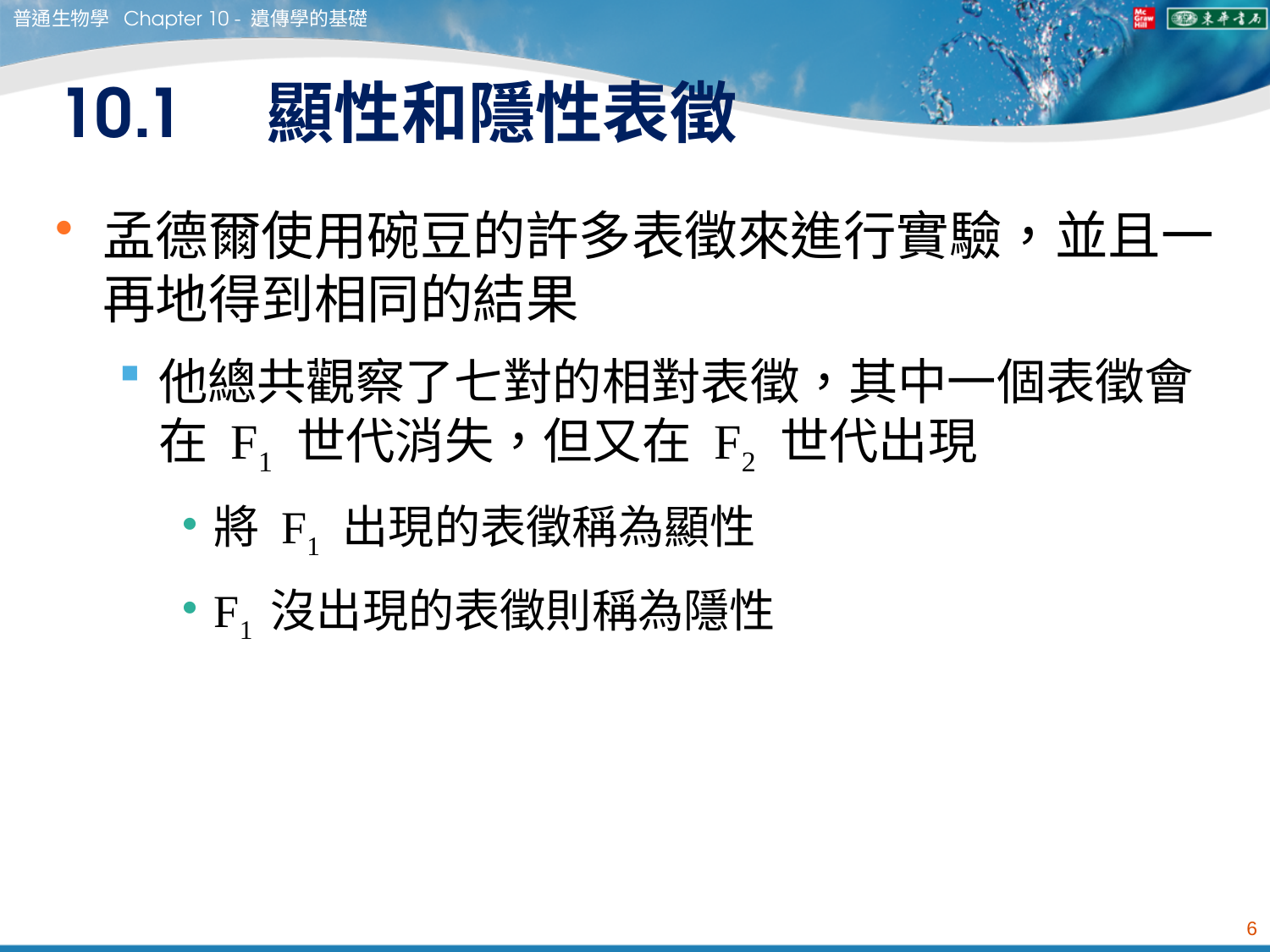

普通生物學  Chapter 10 - 遺傳學的基礎
# 10.1　顯性和隱性表徵
孟德爾使用碗豆的許多表徵來進行實驗，並且一再地得到相同的結果
他總共觀察了七對的相對表徵，其中一個表徵會在 F1 世代消失，但又在 F2 世代出現
將 F1 出現的表徵稱為顯性
F1 沒出現的表徵則稱為隱性
6